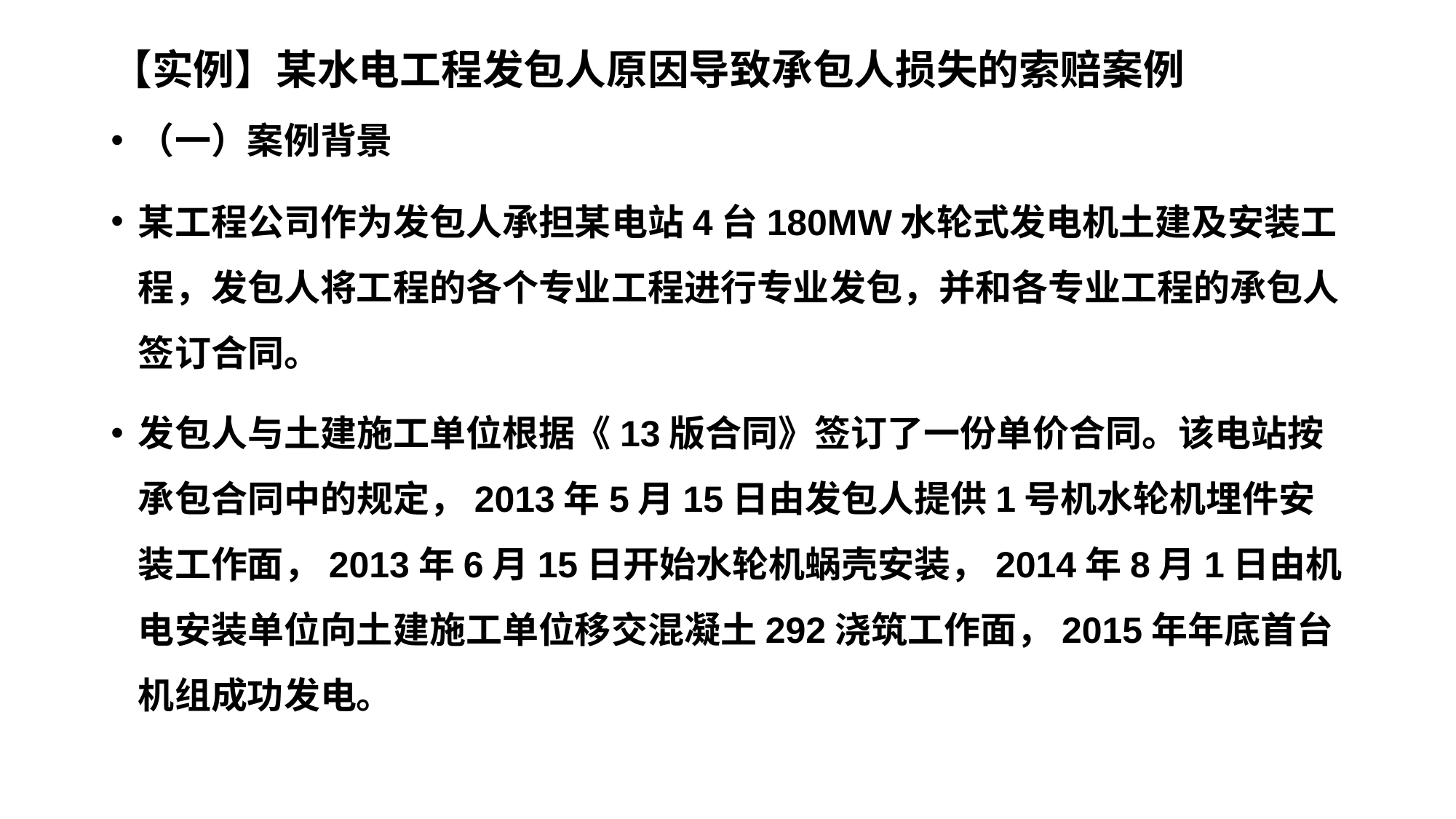

# 【实例】某水电工程发包人原因导致承包人损失的索赔案例
（一）案例背景
某工程公司作为发包人承担某电站4台180MW水轮式发电机土建及安装工程，发包人将工程的各个专业工程进行专业发包，并和各专业工程的承包人签订合同。
发包人与土建施工单位根据《13版合同》签订了一份单价合同。该电站按承包合同中的规定，2013年5月15日由发包人提供1号机水轮机埋件安装工作面，2013年6月15日开始水轮机蜗壳安装，2014年8月1日由机电安装单位向土建施工单位移交混凝土292浇筑工作面，2015年年底首台机组成功发电。